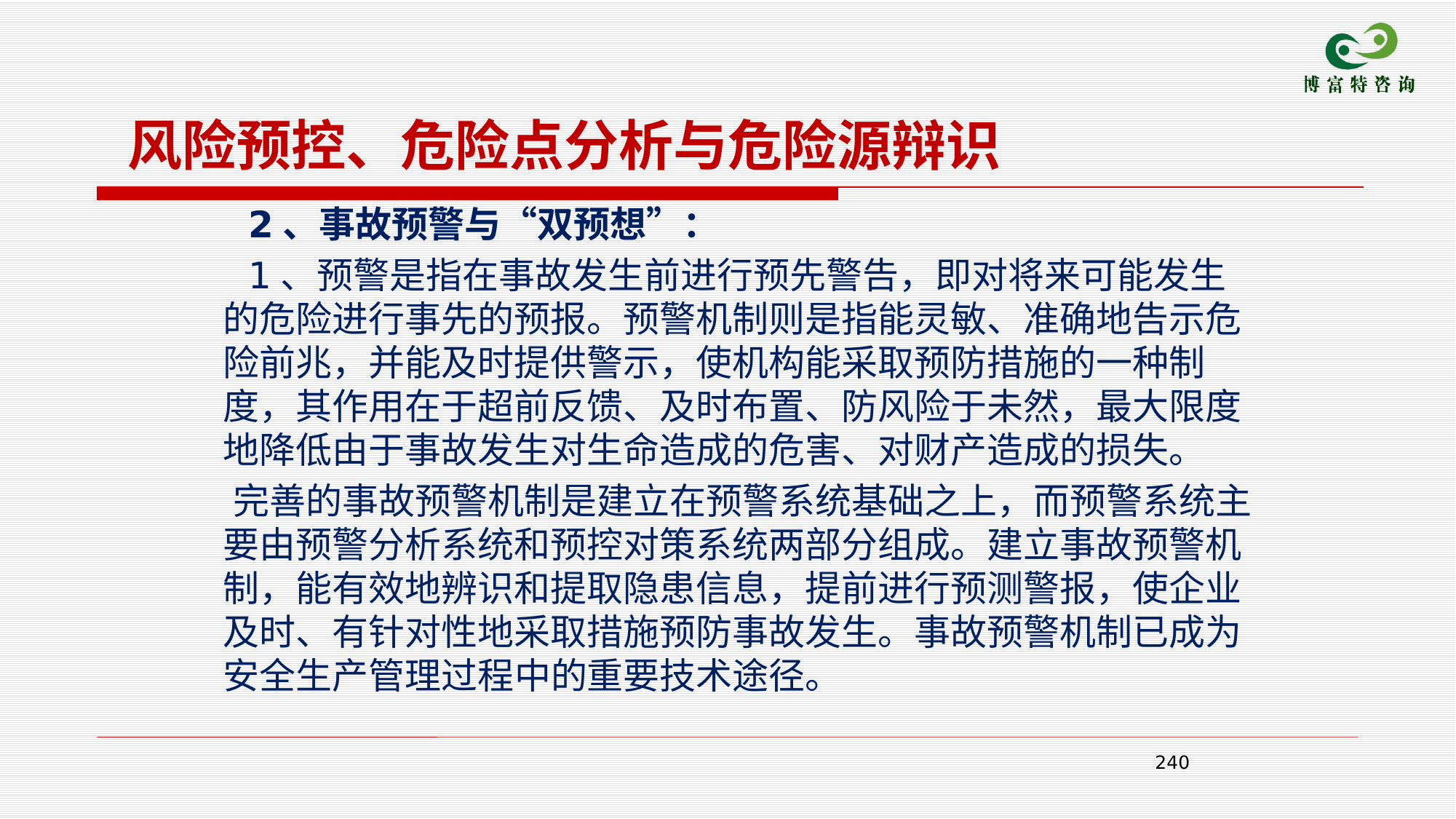

风险预控、危险点分析与危险源辩识
       2、事故预警与“双预想”：
       1、预警是指在事故发生前进行预先警告，即对将来可能发生的危险进行事先的预报。预警机制则是指能灵敏、准确地告示危险前兆，并能及时提供警示，使机构能采取预防措施的一种制度，其作用在于超前反馈、及时布置、防风险于未然，最大限度地降低由于事故发生对生命造成的危害、对财产造成的损失。
       完善的事故预警机制是建立在预警系统基础之上，而预警系统主要由预警分析系统和预控对策系统两部分组成。建立事故预警机制，能有效地辨识和提取隐患信息，提前进行预测警报，使企业及时、有针对性地采取措施预防事故发生。事故预警机制已成为安全生产管理过程中的重要技术途径。

240